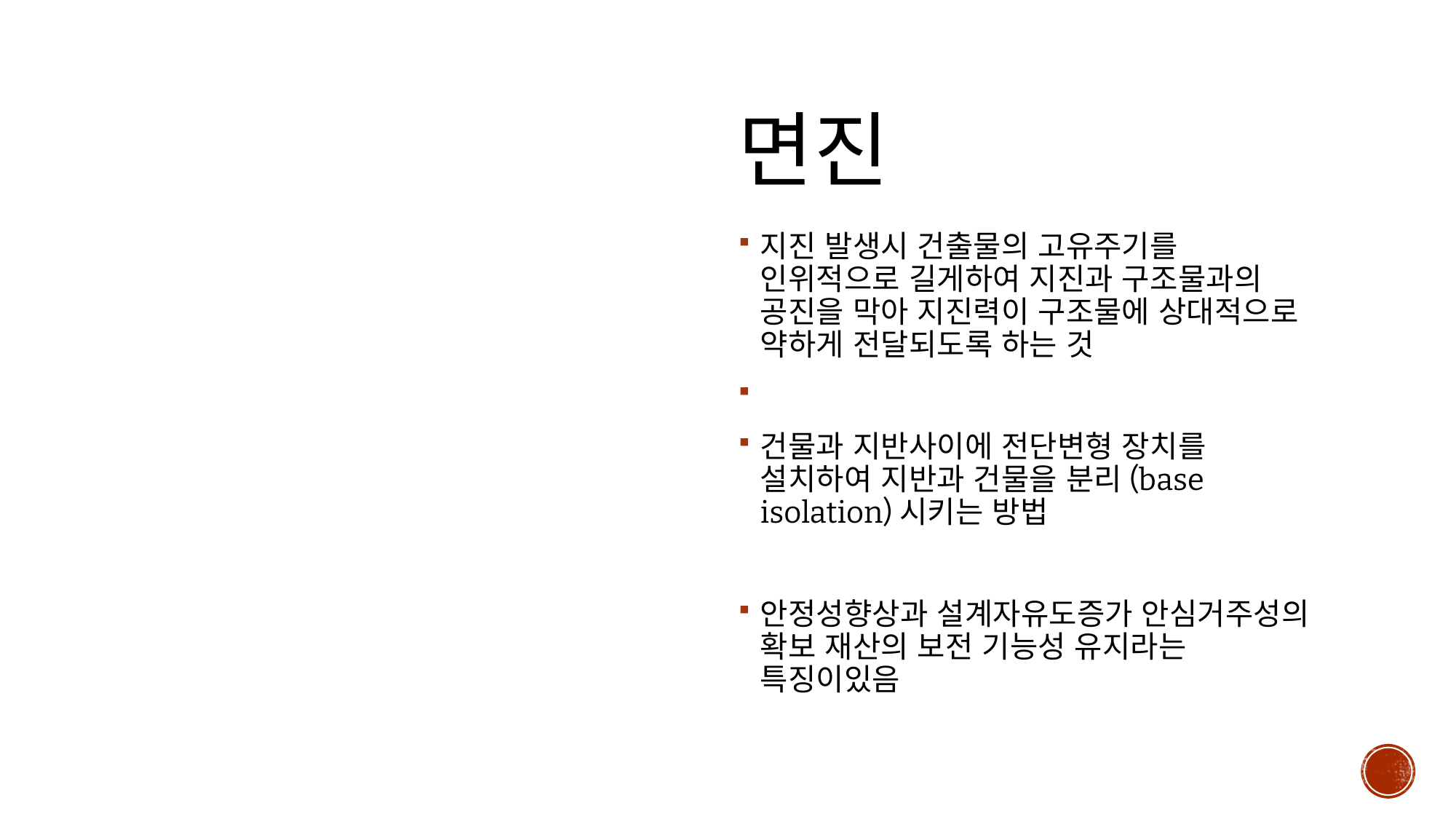

# 면진
지진 발생시 건출물의 고유주기를 인위적으로 길게하여 지진과 구조물과의 공진을 막아 지진력이 구조물에 상대적으로 약하게 전달되도록 하는 것

건물과 지반사이에 전단변형 장치를 설치하여 지반과 건물을 분리(base isolation)시키는 방법

안정성향상과 설계자유도증가 안심거주성의 확보 재산의 보전 기능성 유지라는 특징이있음